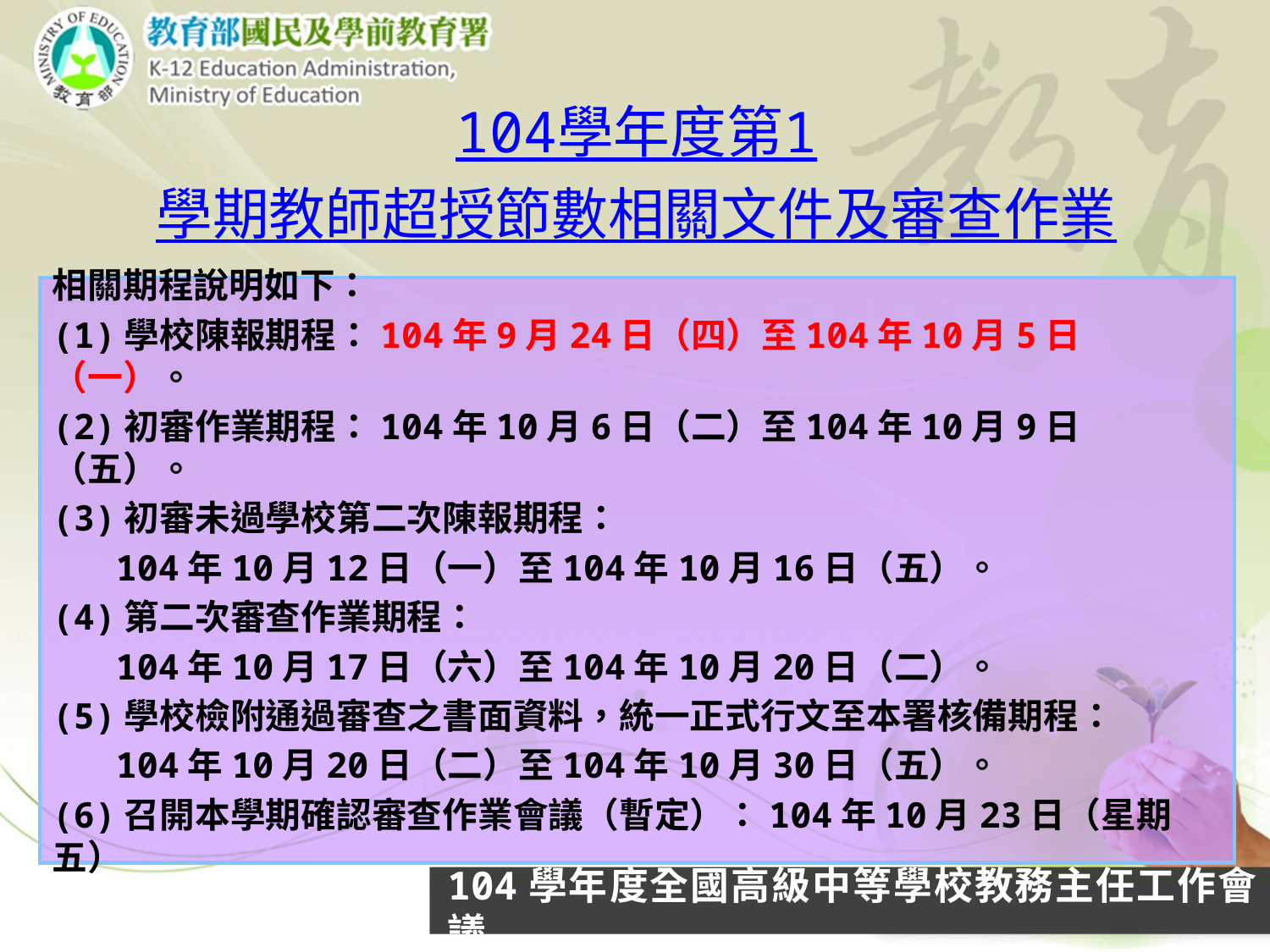

# 104學年度第1學期教師超授節數相關文件及審查作業
相關期程說明如下：
(1)學校陳報期程：104年9月24日（四）至104年10月5日（一）。
(2)初審作業期程：104年10月6日（二）至104年10月9日（五）。
(3)初審未過學校第二次陳報期程：
   104年10月12日（一）至104年10月16日（五）。
(4)第二次審查作業期程：
   104年10月17日（六）至104年10月20日（二）。
(5)學校檢附通過審查之書面資料，統一正式行文至本署核備期程：
   104年10月20日（二）至104年10月30日（五）。
(6)召開本學期確認審查作業會議（暫定）：104年10月23日（星期五）
104學年度全國高級中等學校教務主任工作會議
32
32